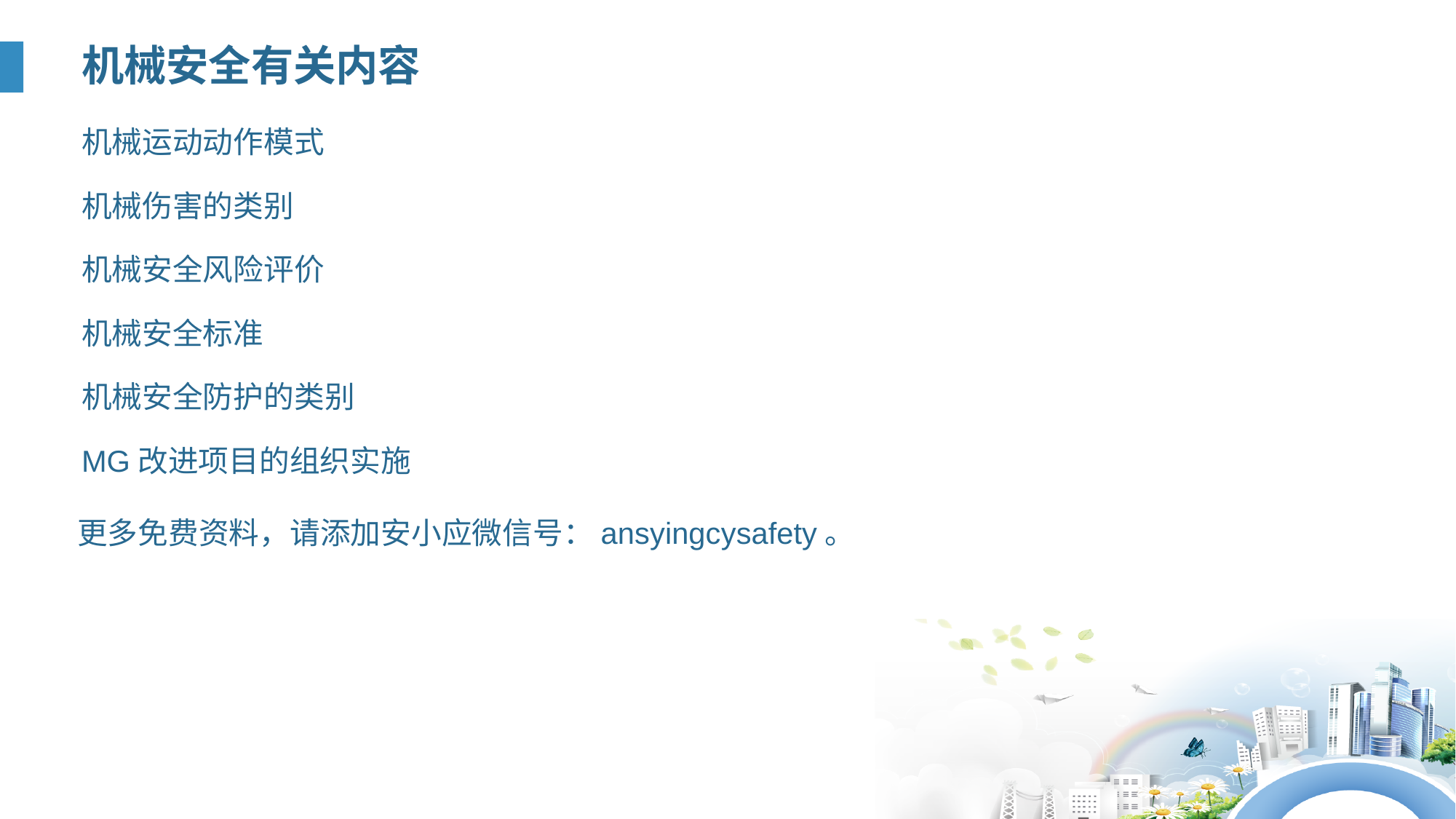

机械安全有关内容
机械运动动作模式
机械伤害的类别
机械安全风险评价
机械安全标准
机械安全防护的类别
MG改进项目的组织实施
更多免费资料，请添加安小应微信号：ansyingcysafety。